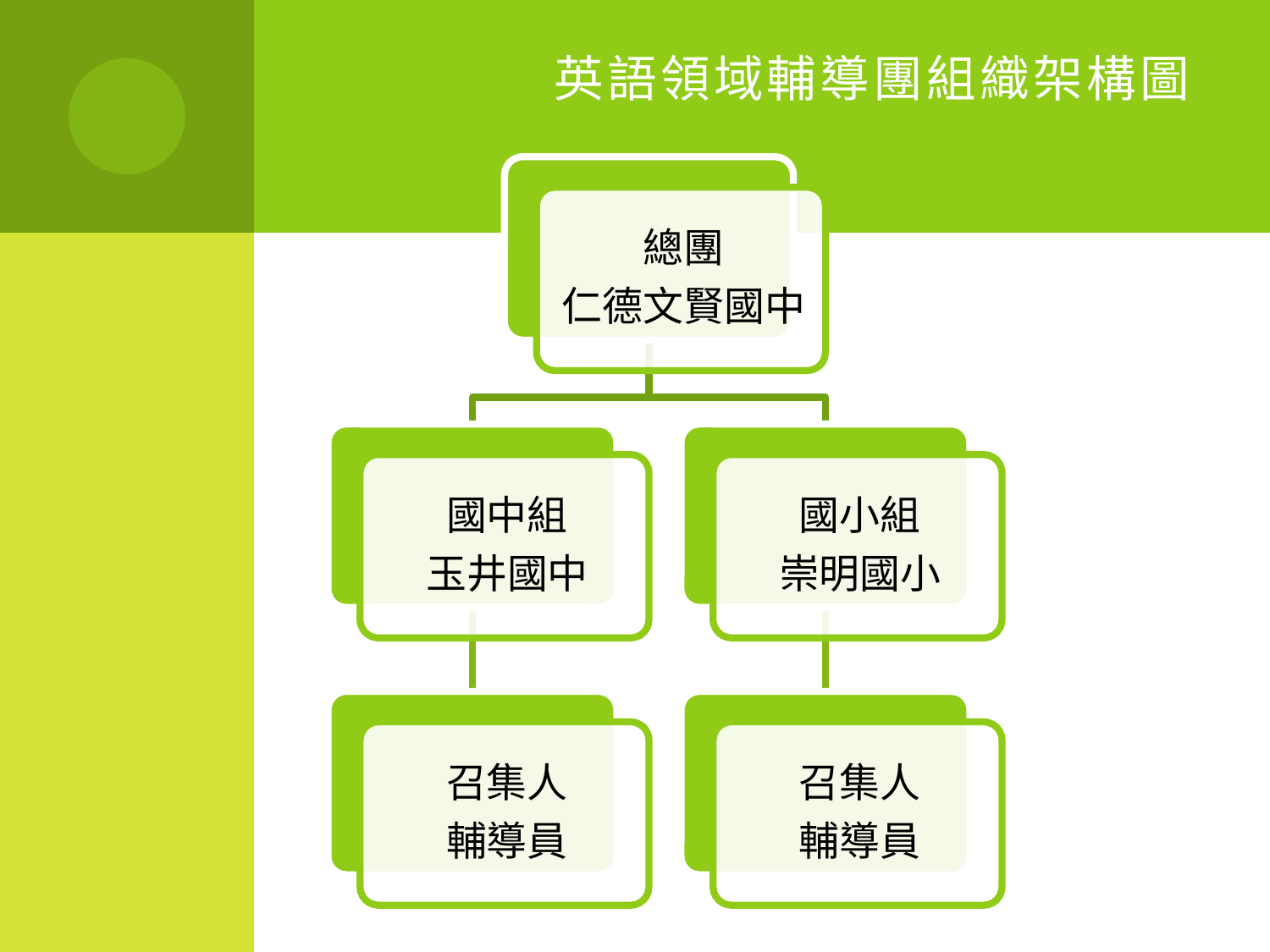

# 英語領域輔導團組織架構圖
總團
仁德文賢國中
國中組
玉井國中
召集人
輔導員
國小組
崇明國小
召集人
輔導員